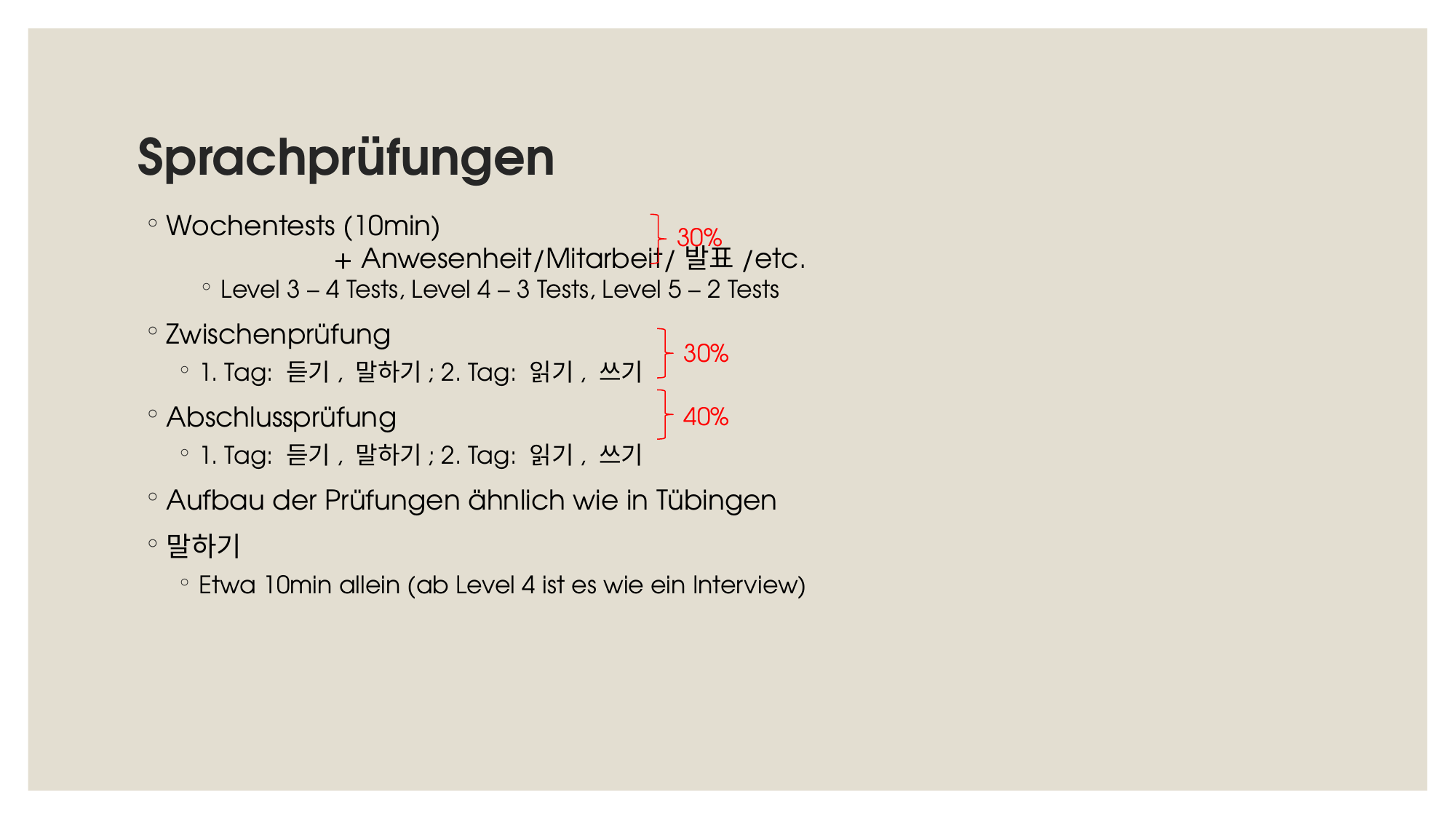

# Sprachprüfungen
Wochentests (10min)                                                                             + Anwesenheit/Mitarbeit/발표/etc.
Level 3 – 4 Tests, Level 4 – 3 Tests, Level 5 – 2 Tests
Zwischenprüfung
1. Tag: 듣기, 말하기; 2. Tag: 읽기, 쓰기
Abschlussprüfung
1. Tag: 듣기, 말하기; 2. Tag: 읽기, 쓰기
Aufbau der Prüfungen ähnlich wie in Tübingen
말하기
Etwa 10min allein (ab Level 4 ist es wie ein Interview)

30%

30%

40%